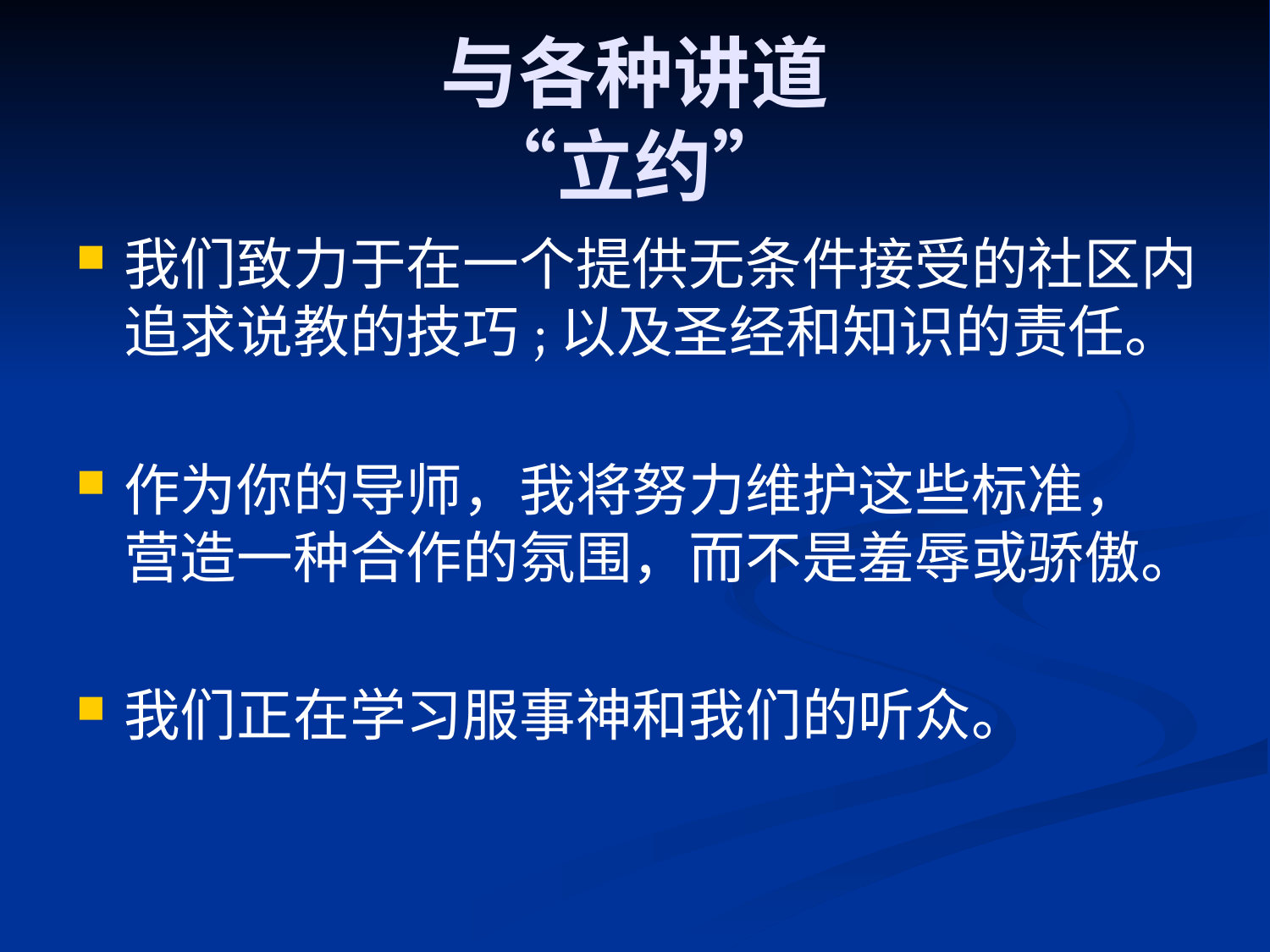

# 与各种讲道 “立约”
我们致力于在一个提供无条件接受的社区内追求说教的技巧;以及圣经和知识的责任。

作为你的导师，我将努力维护这些标准，
营造一种合作的氛围，而不是羞辱或骄傲。

我们正在学习服事神和我们的听众。